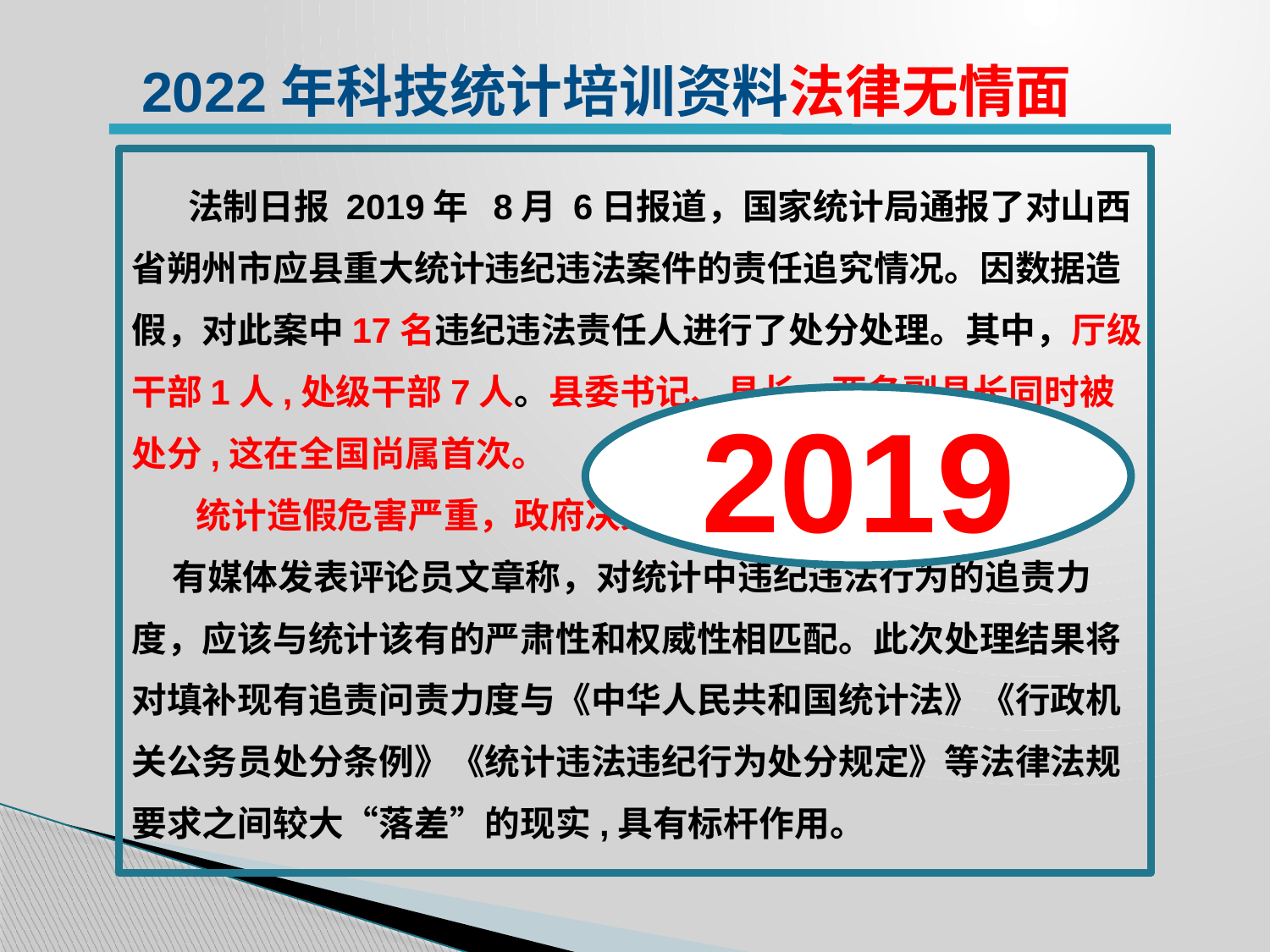

2022年科技统计培训资料法律无情面

      法制日报 2019年  8月 6日报道，国家统计局通报了对山西省朔州市应县重大统计违纪违法案件的责任追究情况。因数据造假，对此案中17名违纪违法责任人进行了处分处理。其中，厅级干部1人,处级干部7人。县委书记、县长、两名副县长同时被处分,这在全国尚属首次。
       统计造假危害严重，政府决策大受影响。
    有媒体发表评论员文章称，对统计中违纪违法行为的追责力
度，应该与统计该有的严肃性和权威性相匹配。此次处理结果将
对填补现有追责问责力度与《中华人民共和国统计法》《行政机
关公务员处分条例》《统计违法违纪行为处分规定》等法律法规
要求之间较大“落差”的现实,具有标杆作用。
2019